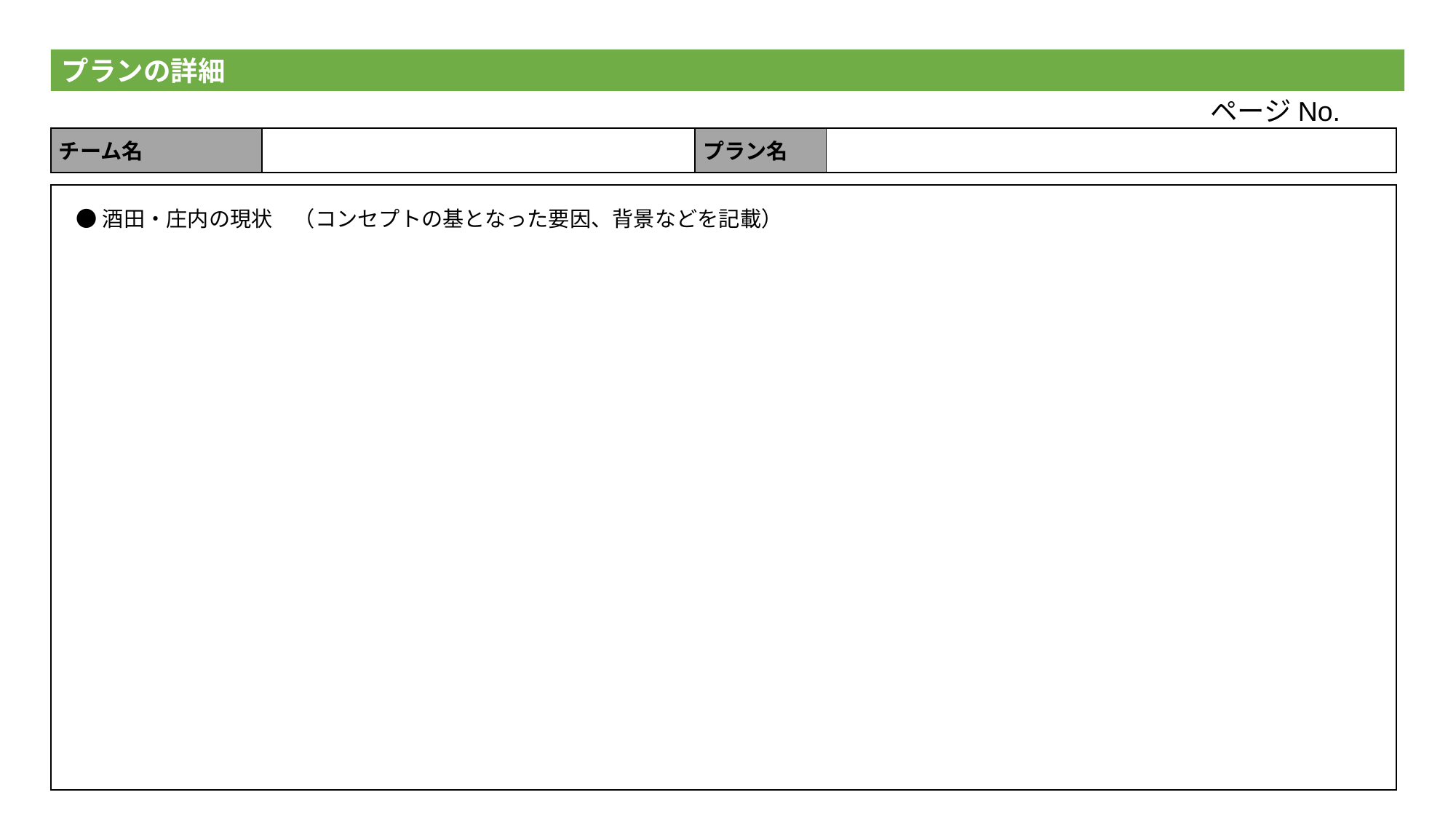

プランの詳細
ページNo.
| チーム名 |  | プラン名 |  |
| --- | --- | --- | --- |

●酒田・庄内の現状　（コンセプトの基となった要因、背景などを記載）